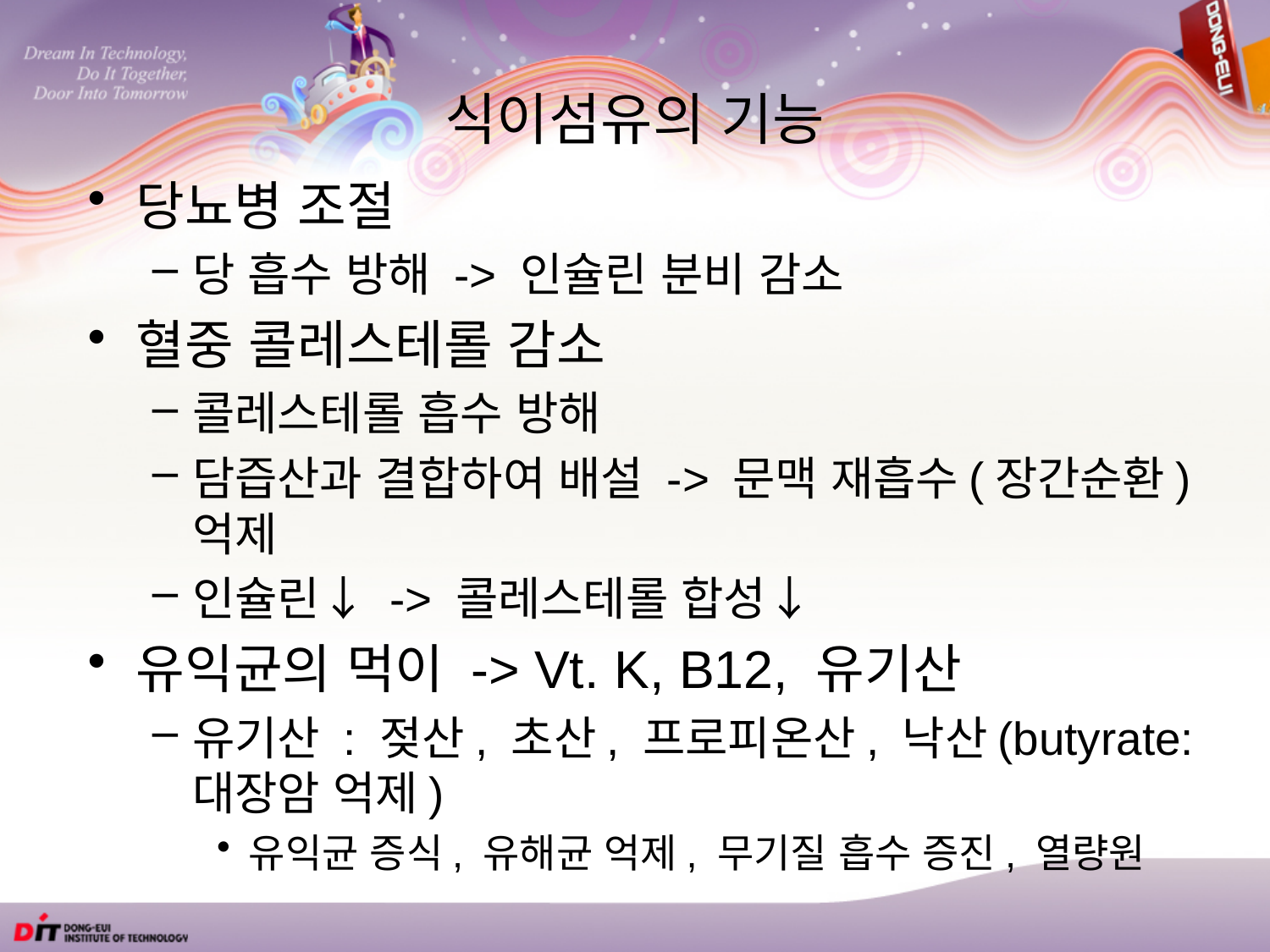

# 식이섬유의 기능
당뇨병 조절
당 흡수 방해 -> 인슐린 분비 감소
혈중 콜레스테롤 감소
콜레스테롤 흡수 방해
담즙산과 결합하여 배설 -> 문맥 재흡수(장간순환) 억제
인슐린↓ -> 콜레스테롤 합성↓
유익균의 먹이 -> Vt. K, B12, 유기산
유기산 : 젖산, 초산, 프로피온산, 낙산(butyrate: 대장암 억제)
유익균 증식, 유해균 억제, 무기질 흡수 증진, 열량원